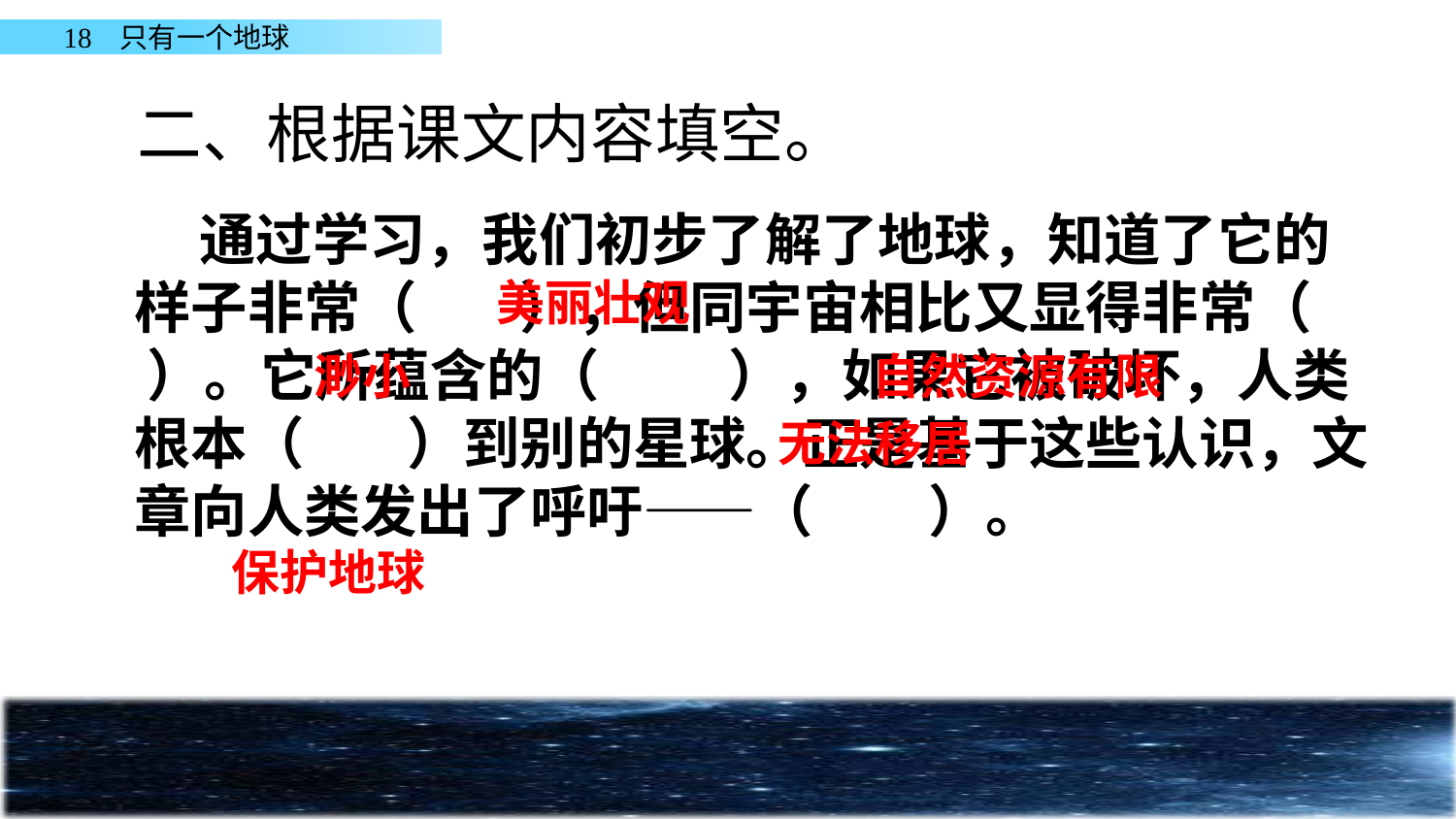

二、根据课文内容填空。
    通过学习，我们初步了解了地球，知道了它的样子非常（        ），但同宇宙相比又显得非常（    ）。它所蕴含的（          ），如果它被破坏，人类根本（        ）到别的星球。正是基于这些认识，文章向人类发出了呼吁——（         ）。
美丽壮观
渺小
自然资源有限
无法移居
保护地球